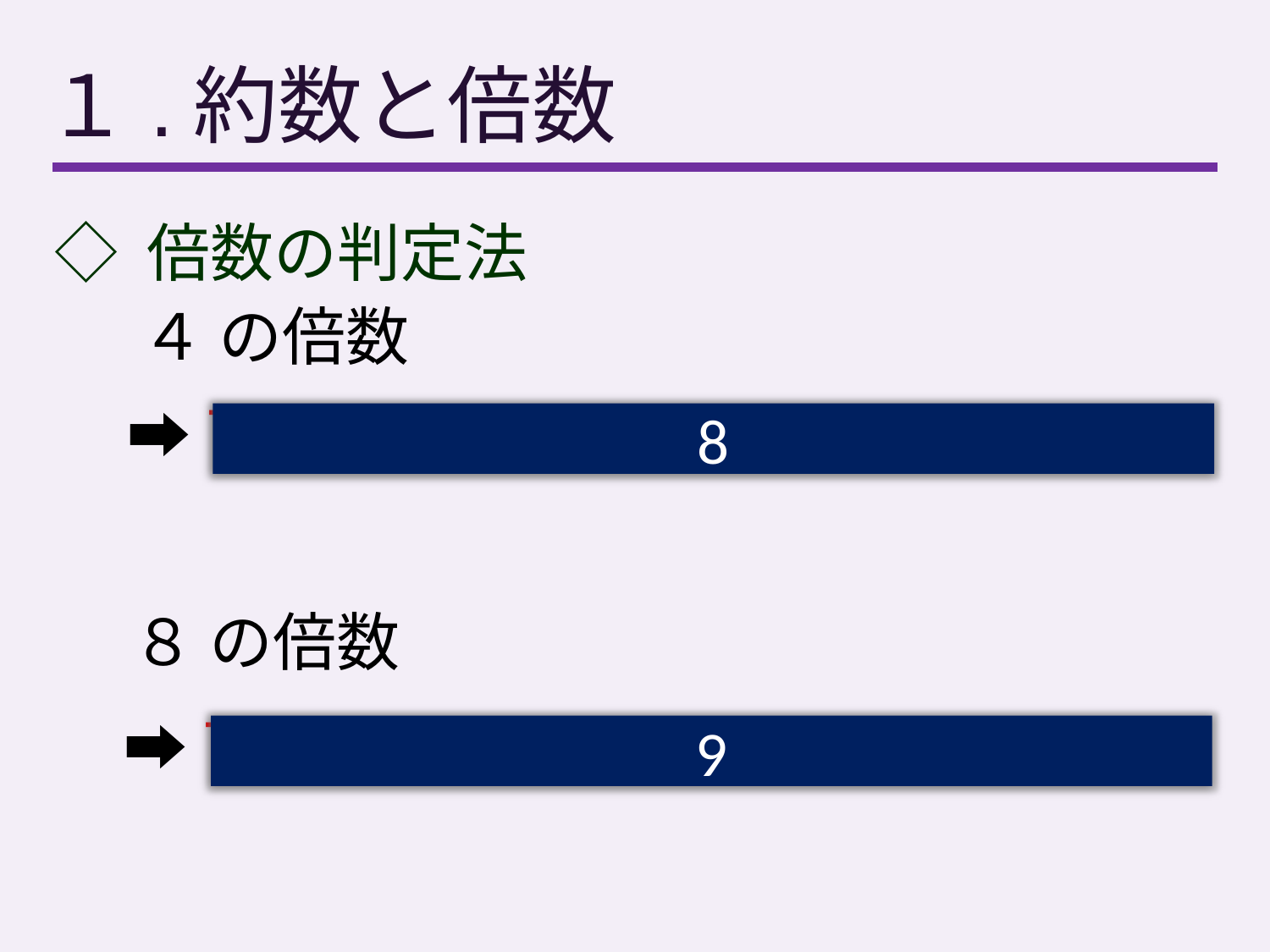

# １.約数と倍数
◇ 倍数の判定法
４ の倍数
➡下２桁が ４ の倍数
8
８ の倍数
➡下３桁が ８ の倍数
9